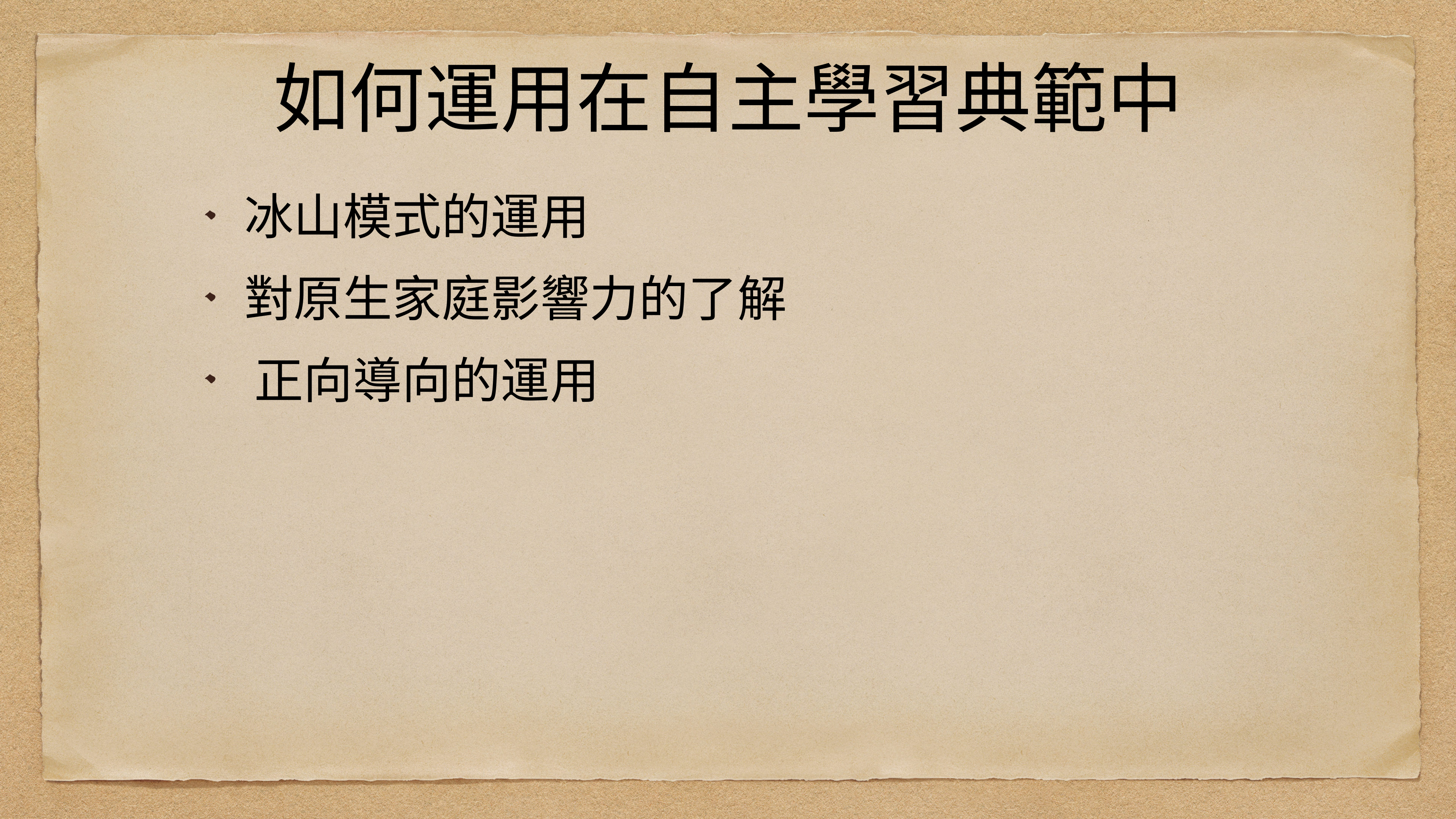

# 如何運用在自主學習典範中
冰山模式的運用
對原生家庭影響力的了解
正向導向的運用